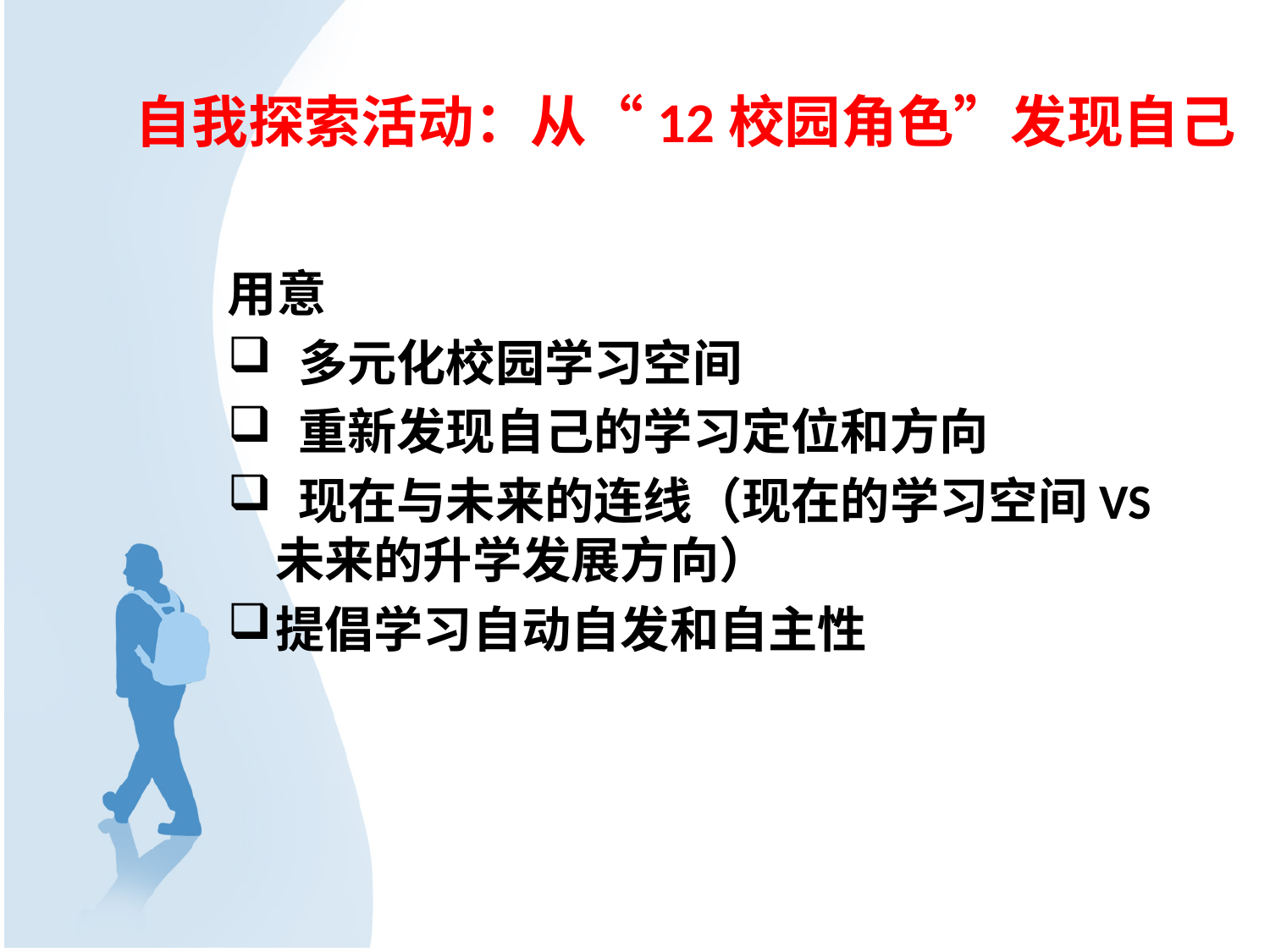

# 自我探索活动：从“12校园角色”发现自己
用意
 多元化校园学习空间
 重新发现自己的学习定位和方向
 现在与未来的连线（现在的学习空间VS 未来的升学发展方向）
提倡学习自动自发和自主性